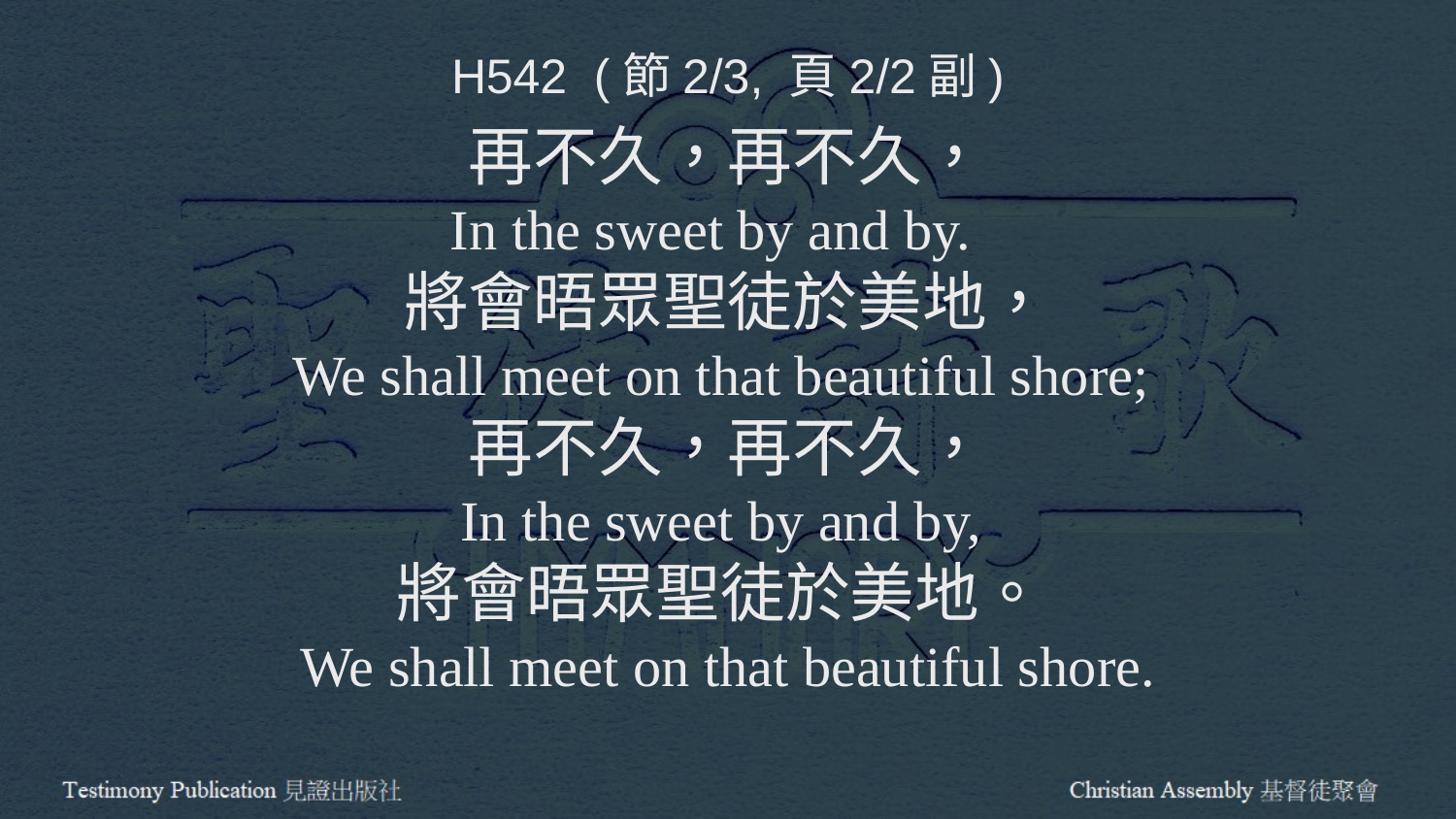

H542  (節2/3, 頁2/2副)
再不久，再不久，
In the sweet by and by.
將會晤眾聖徒於美地，
We shall meet on that beautiful shore;
再不久，再不久，
In the sweet by and by,
將會晤眾聖徒於美地。
We shall meet on that beautiful shore.